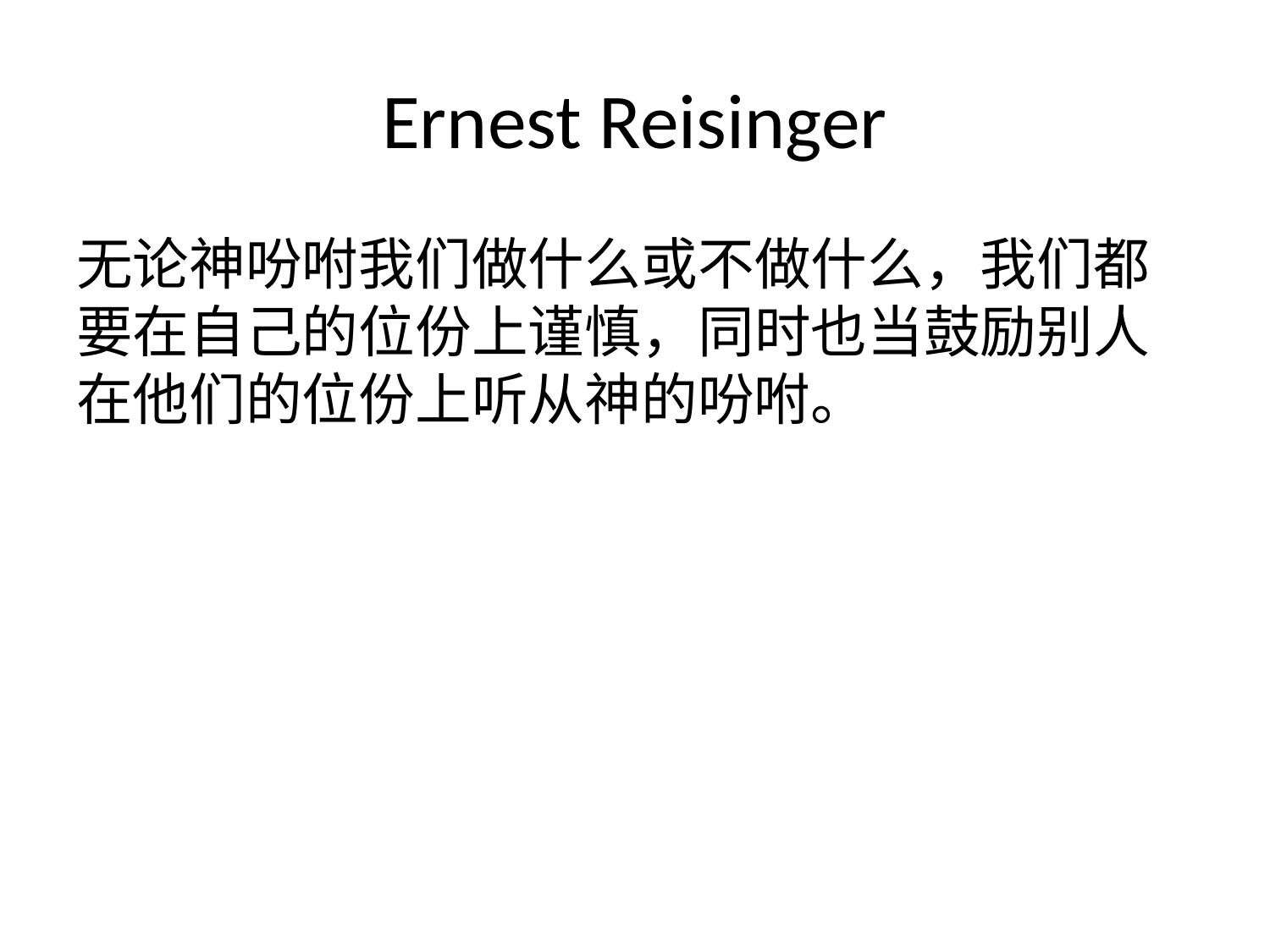

# Ernest Reisinger
无论神吩咐我们做什么或不做什么，我们都要在自己的位份上谨慎，同时也当鼓励别人在他们的位份上听从神的吩咐。